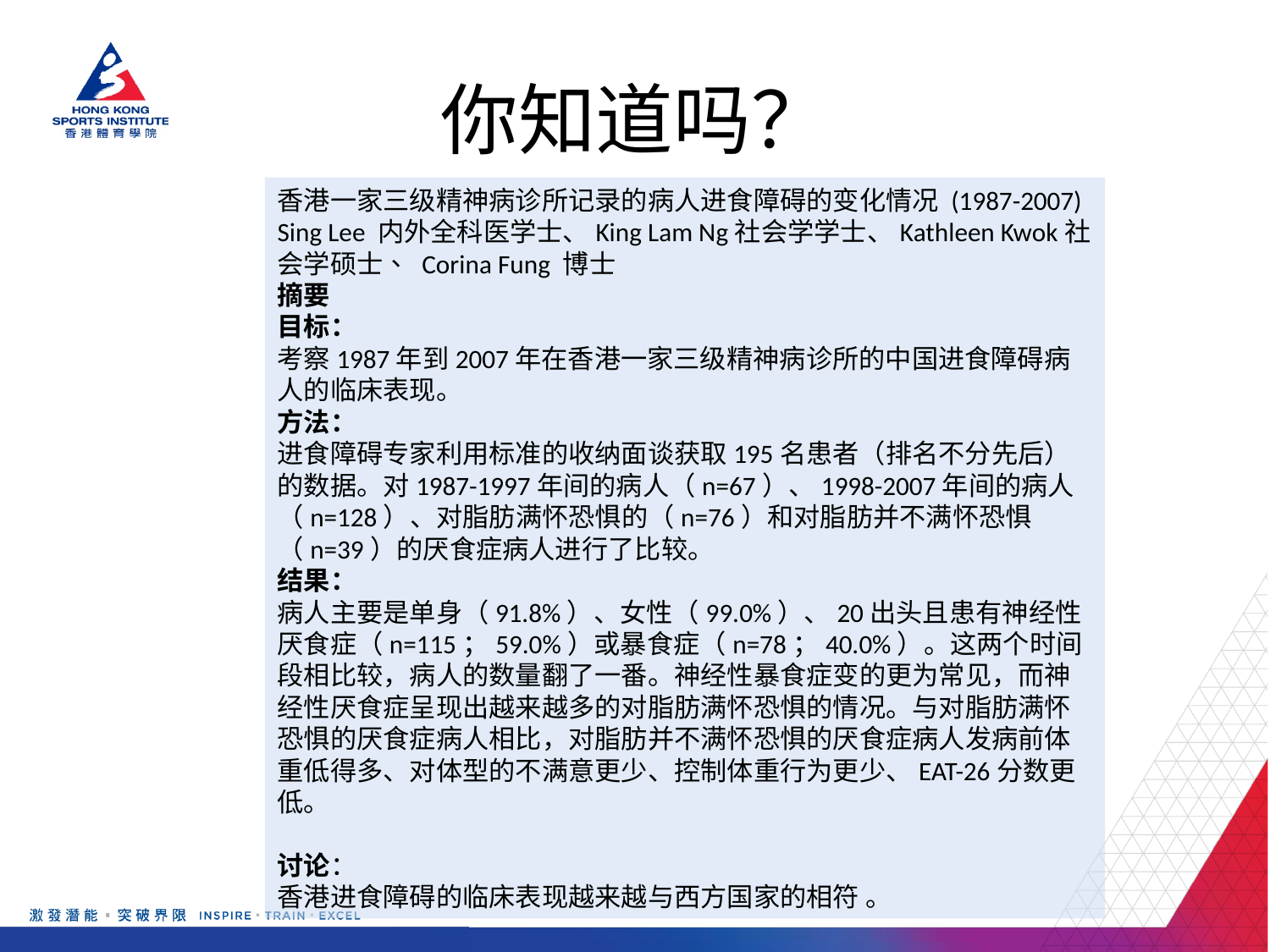

# 你知道吗？
香港一家三级精神病诊所记录的病人进食障碍的变化情况 (1987-2007)
Sing Lee 内外全科医学士、King Lam Ng社会学学士、Kathleen Kwok社会学硕士、 Corina Fung 博士
摘要
目标：
考察1987年到2007年在香港一家三级精神病诊所的中国进食障碍病人的临床表现。
方法：
进食障碍专家利用标准的收纳面谈获取195名患者（排名不分先后）的数据。对1987-1997年间的病人（n=67）、1998-2007年间的病人（n=128）、对脂肪满怀恐惧的（n=76）和对脂肪并不满怀恐惧（n=39）的厌食症病人进行了比较。
结果：
病人主要是单身（91.8%）、女性（99.0%）、20出头且患有神经性厌食症（n=115；59.0%）或暴食症（n=78；40.0%）。这两个时间段相比较，病人的数量翻了一番。神经性暴食症变的更为常见，而神经性厌食症呈现出越来越多的对脂肪满怀恐惧的情况。与对脂肪满怀恐惧的厌食症病人相比，对脂肪并不满怀恐惧的厌食症病人发病前体重低得多、对体型的不满意更少、控制体重行为更少、EAT-26分数更低。
讨论：
香港进食障碍的临床表现越来越与西方国家的相符 。